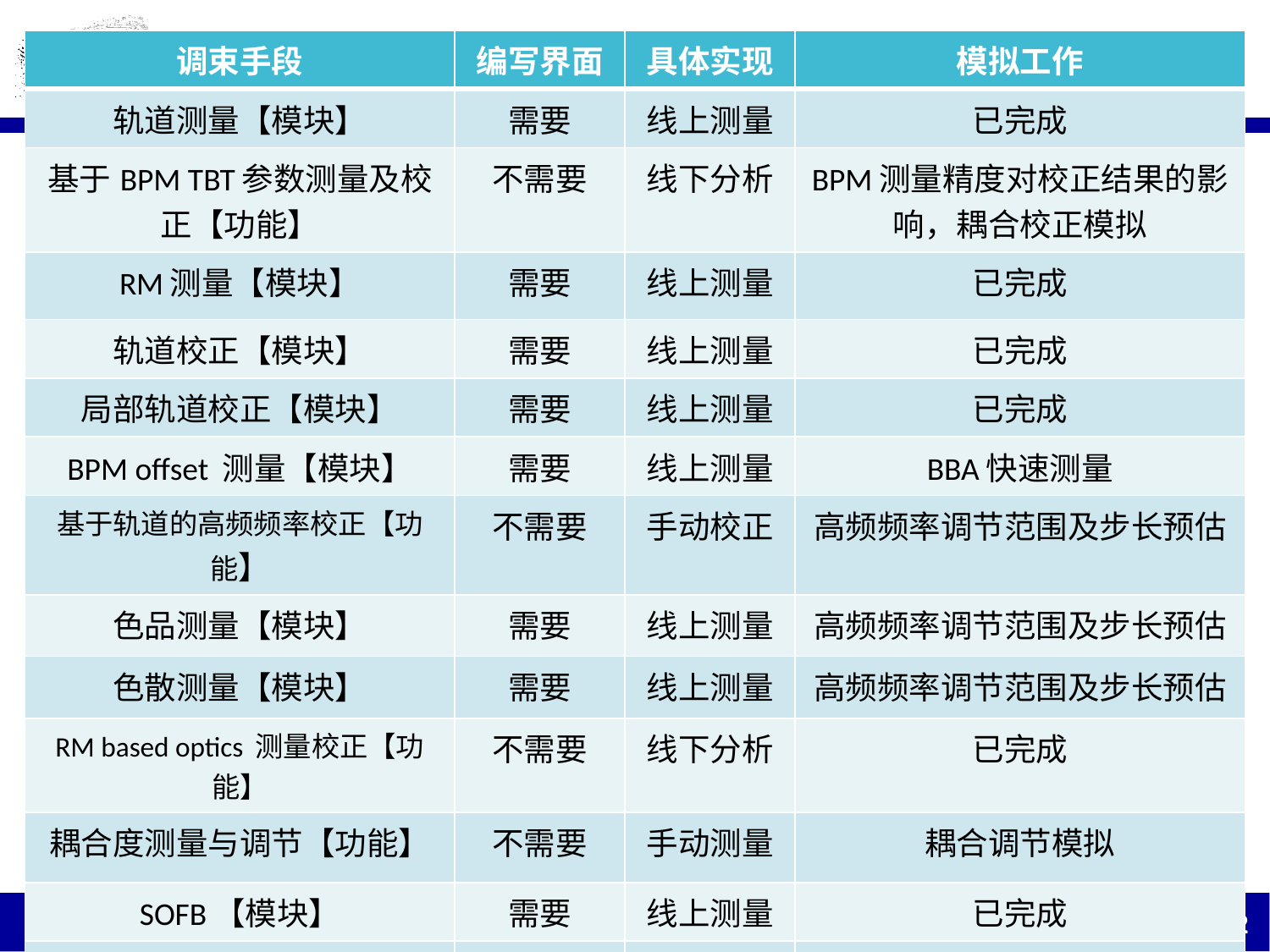

| 调束手段 | 编写界面 | 具体实现 | 模拟工作 |
| --- | --- | --- | --- |
| 轨道测量【模块】 | 需要 | 线上测量 | 已完成 |
| 基于BPM TBT参数测量及校正【功能】 | 不需要 | 线下分析 | BPM测量精度对校正结果的影响，耦合校正模拟 |
| RM测量【模块】 | 需要 | 线上测量 | 已完成 |
| 轨道校正【模块】 | 需要 | 线上测量 | 已完成 |
| 局部轨道校正【模块】 | 需要 | 线上测量 | 已完成 |
| BPM offset 测量【模块】 | 需要 | 线上测量 | BBA快速测量 |
| 基于轨道的高频频率校正【功能】 | 不需要 | 手动校正 | 高频频率调节范围及步长预估 |
| 色品测量【模块】 | 需要 | 线上测量 | 高频频率调节范围及步长预估 |
| 色散测量【模块】 | 需要 | 线上测量 | 高频频率调节范围及步长预估 |
| RM based optics 测量校正【功能】 | 不需要 | 线下分析 | 已完成 |
| 耦合度测量与调节【功能】 | 不需要 | 手动测量 | 耦合调节模拟 |
| SOFB【模块】 | 需要 | 线上测量 | 已完成 |
| FOFB【模块】 | 需要 | 线上测量 | PID初始参数，PSD分析工具 |